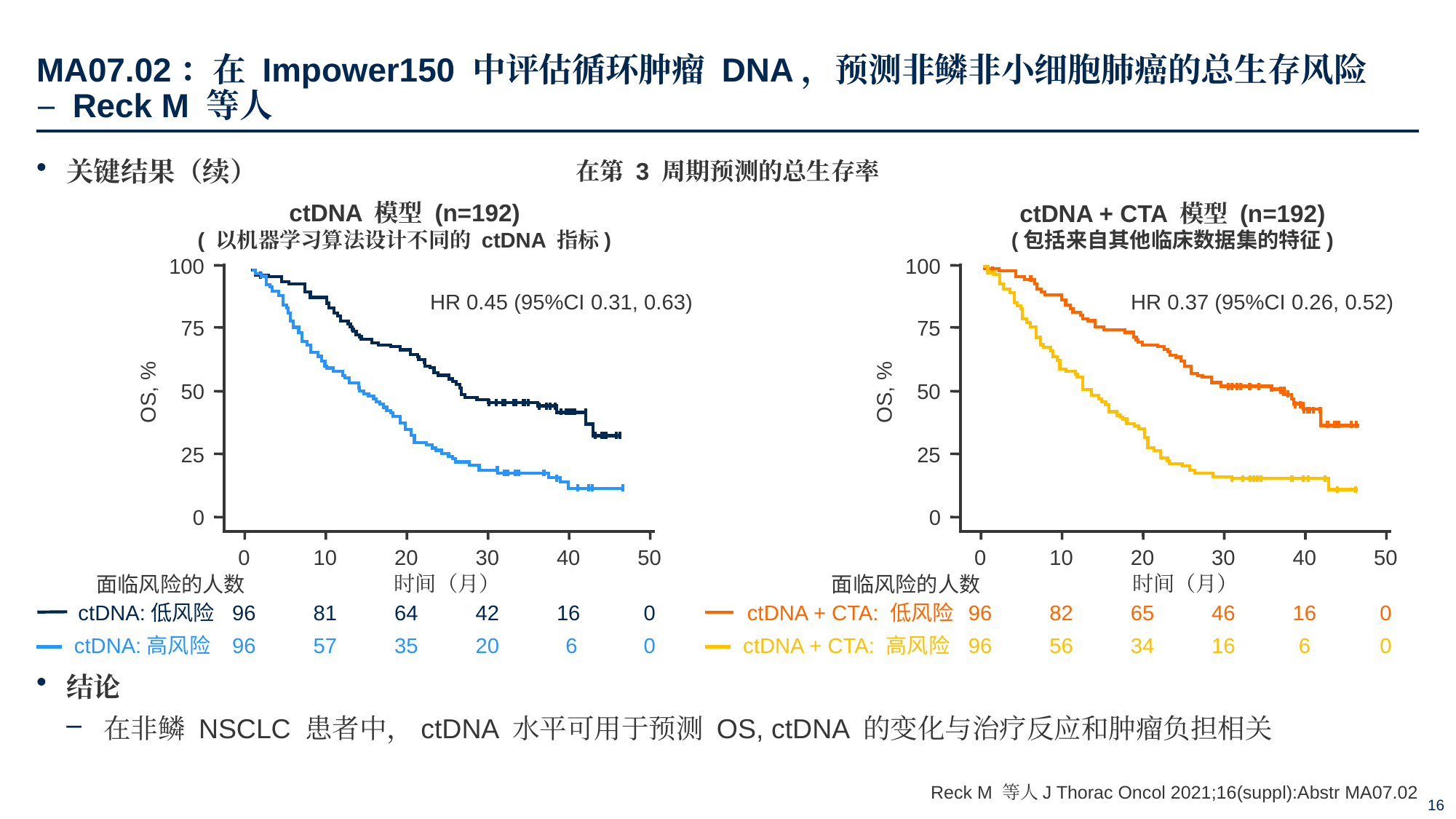

# MA07.02：在 Impower150 中评估循环肿瘤 DNA，预测非鳞非小细胞肺癌的总生存风险 – Reck M 等人
关键结果（续）
结论
在非鳞 NSCLC 患者中，ctDNA 水平可用于预测 OS, ctDNA 的变化与治疗反应和肿瘤负担相关
在第 3 周期预测的总生存率
ctDNA 模型 (n=192)
( 以机器学习算法设计不同的 ctDNA 指标)
ctDNA + CTA 模型 (n=192)
(包括来自其他临床数据集的特征)
100

75

50
OS, %

25

0

0
10
20
30
40
50
时间（月）
面临风险的人数
ctDNA + CTA: 低风险
96
82
65
46
16
0
ctDNA + CTA: 高风险
96
56
34
16
6
0
100

75

50
OS, %

25

0

HR 0.45 (95%CI 0.31, 0.63)
HR 0.37 (95%CI 0.26, 0.52)

0
10
20
30
40
50
时间（月）
面临风险的人数
ctDNA:低风险
96
81
64
42
16
0
ctDNA:高风险
96
57
35
20
 6
0
Reck M 等人J Thorac Oncol 2021;16(suppl):Abstr MA07.02